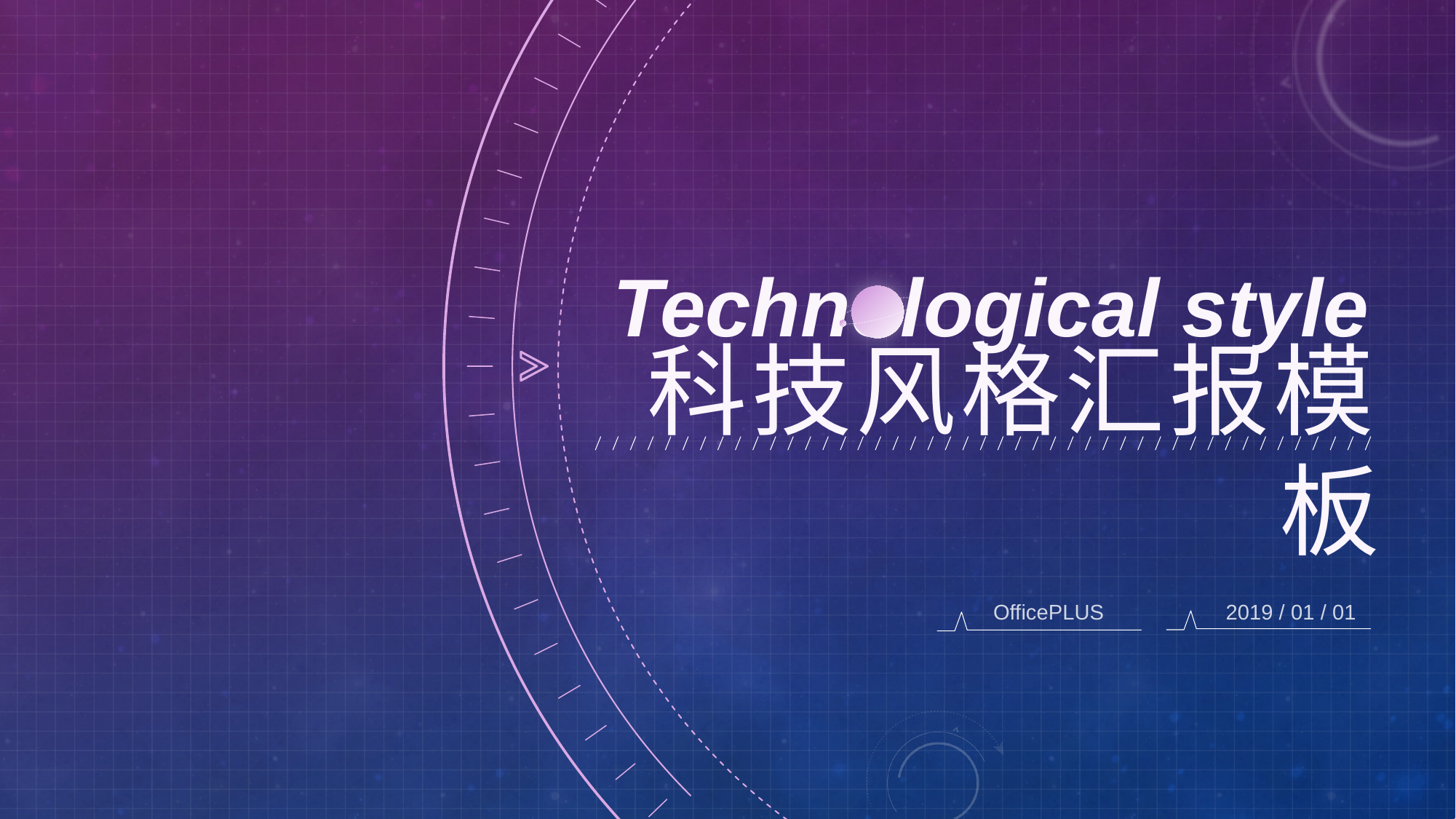

科技风格汇报模板
OfficePLUS
2019 / 01 / 01